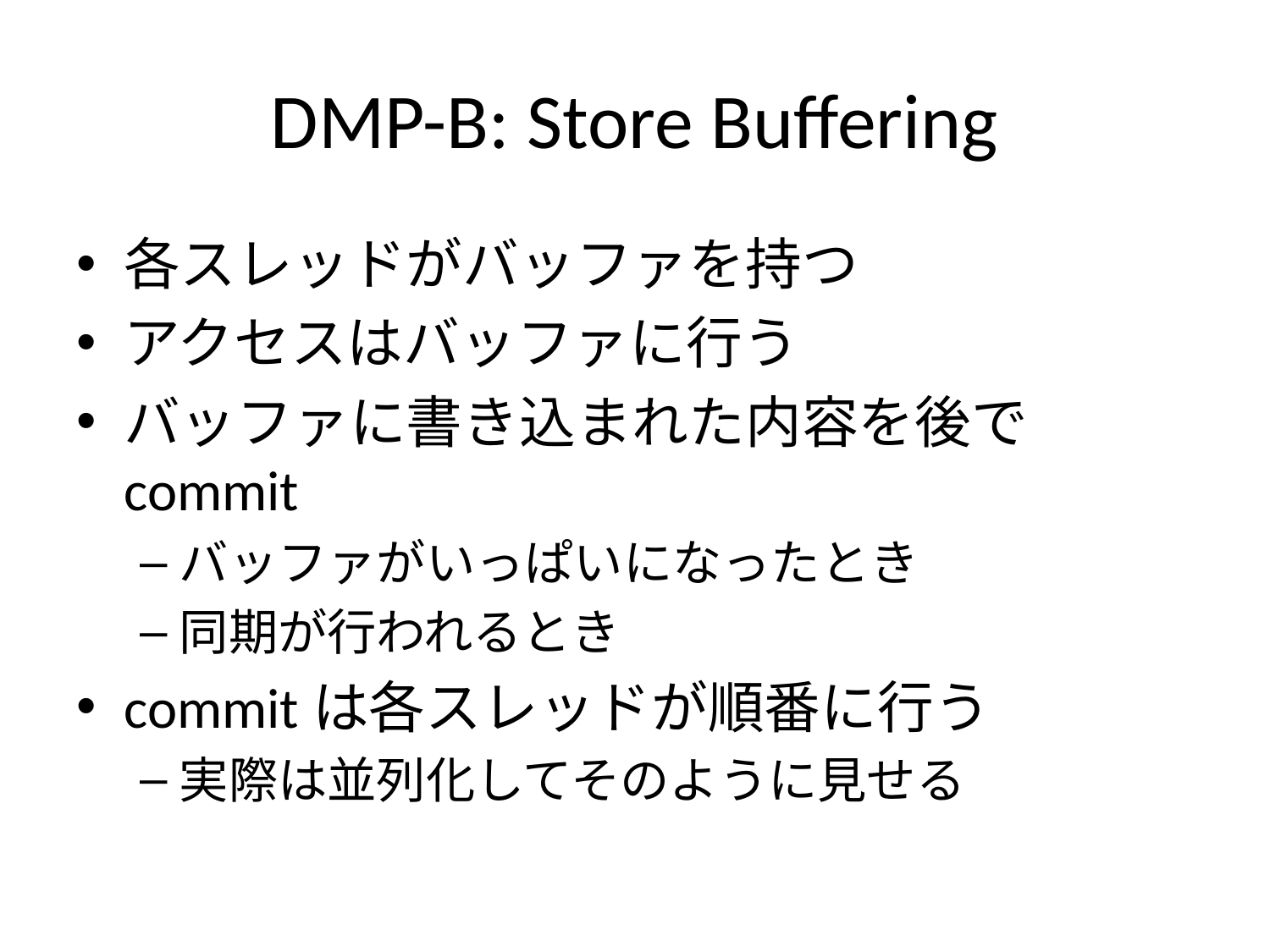

# DMP-B: Store Buffering
各スレッドがバッファを持つ
アクセスはバッファに行う
バッファに書き込まれた内容を後でcommit
バッファがいっぱいになったとき
同期が行われるとき
commitは各スレッドが順番に行う
実際は並列化してそのように見せる